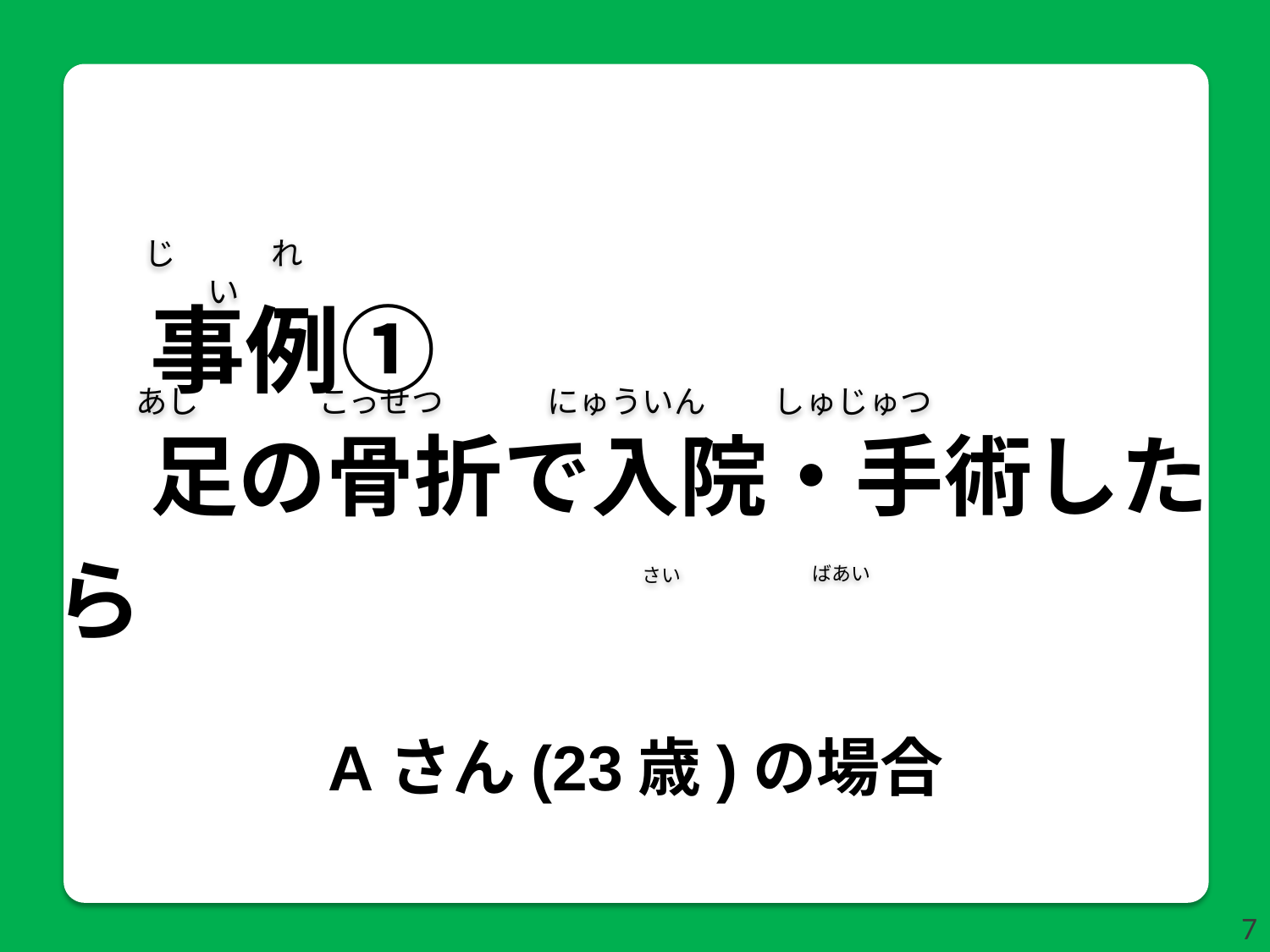

じ　　　れい
　事例①
　足の骨折で入院・手術したら
Aさん(23歳)の場合

しゅじゅつ
にゅういん
あし
こっせつ
ばあい
さい
7